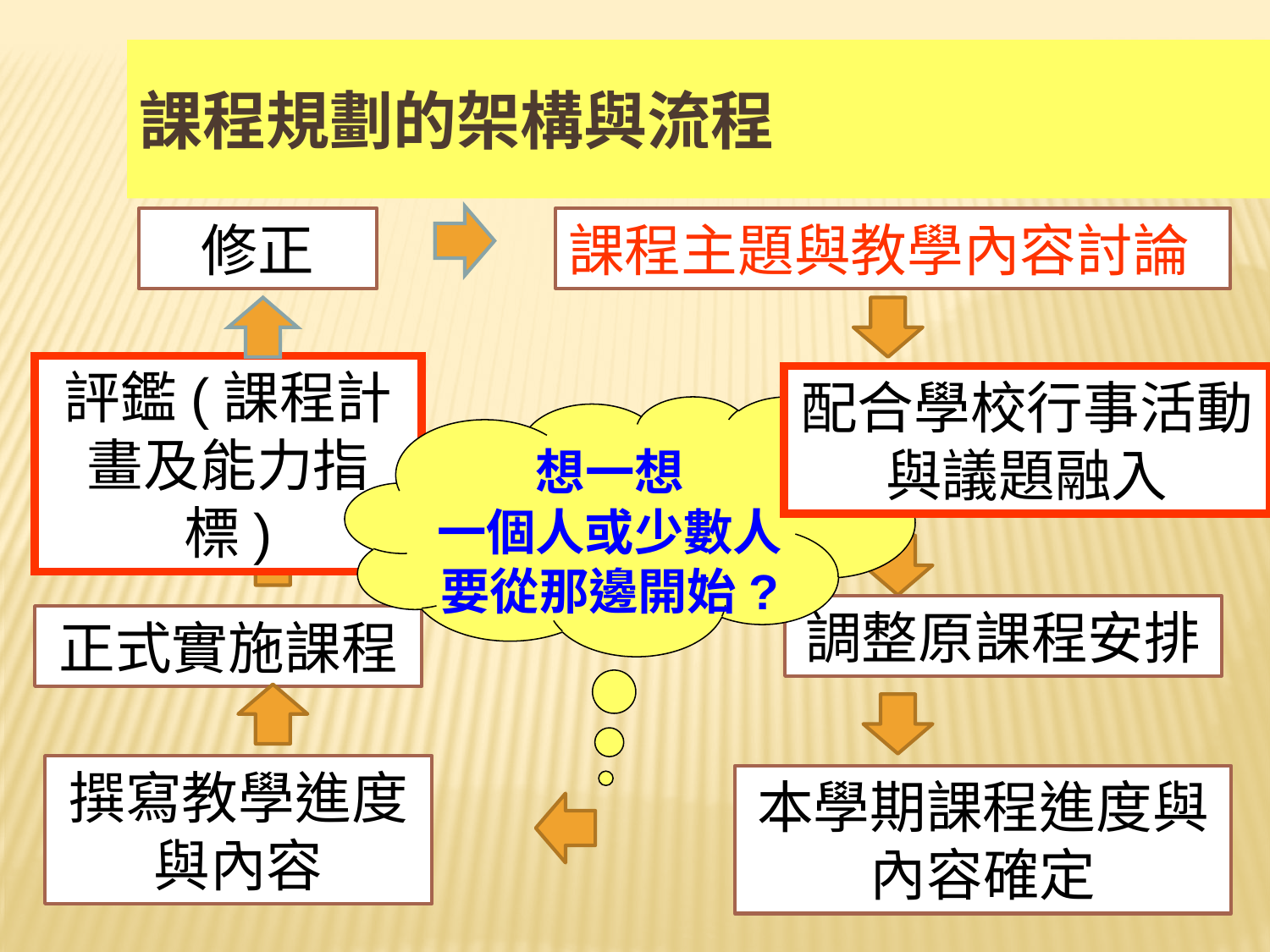

課程規劃的架構與流程
修正
課程主題與教學內容討論

評鑑(課程計畫及能力指標)
配合學校行事活動
與議題融入
想一想
一個人或少數人
要從那邊開始?

調整原課程安排
正式實施課程

撰寫教學進度
與內容
本學期課程進度與
內容確定